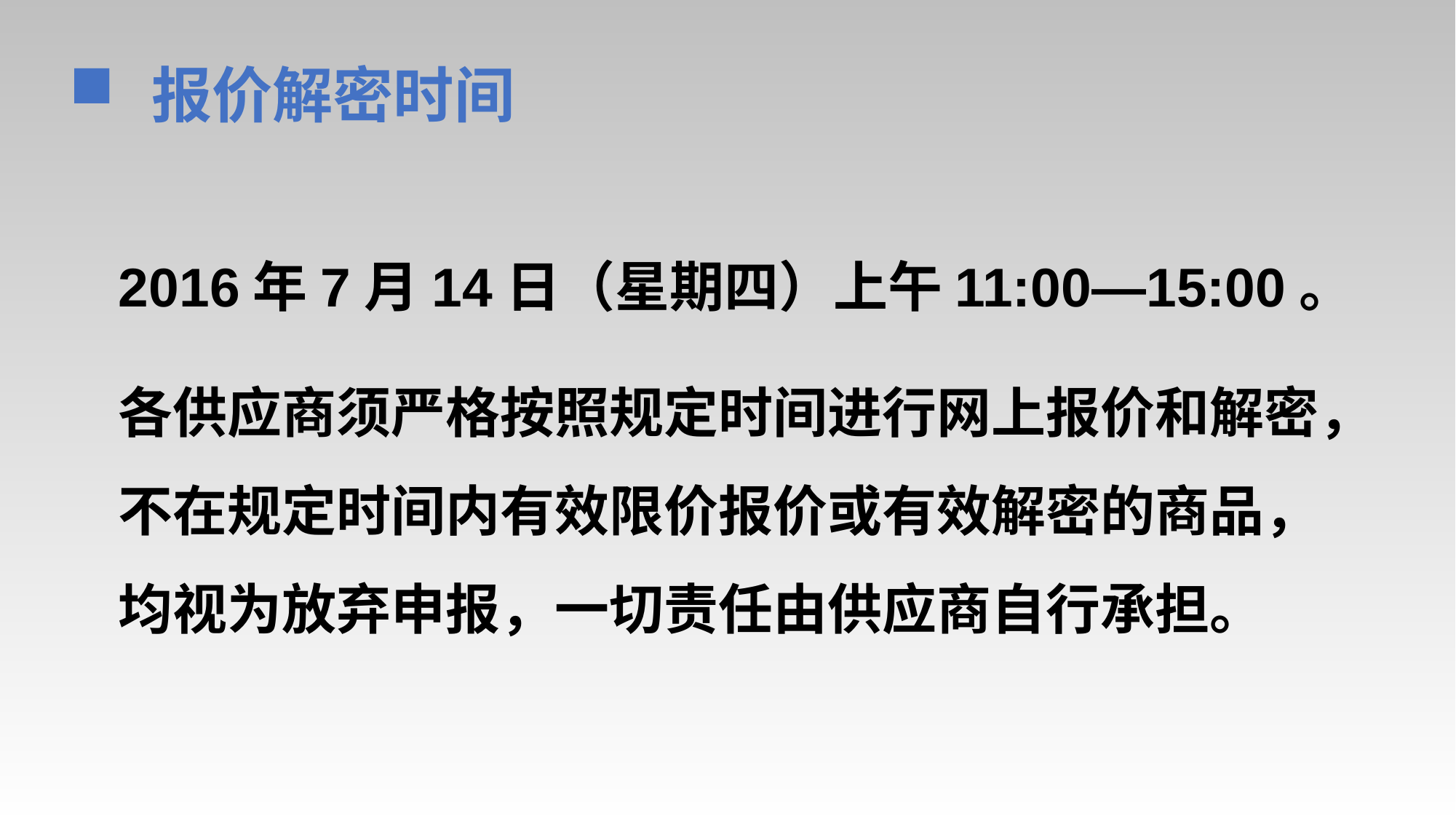

报价解密时间
2016年7月14日（星期四）上午11:00—15:00。
各供应商须严格按照规定时间进行网上报价和解密，不在规定时间内有效限价报价或有效解密的商品，均视为放弃申报，一切责任由供应商自行承担。